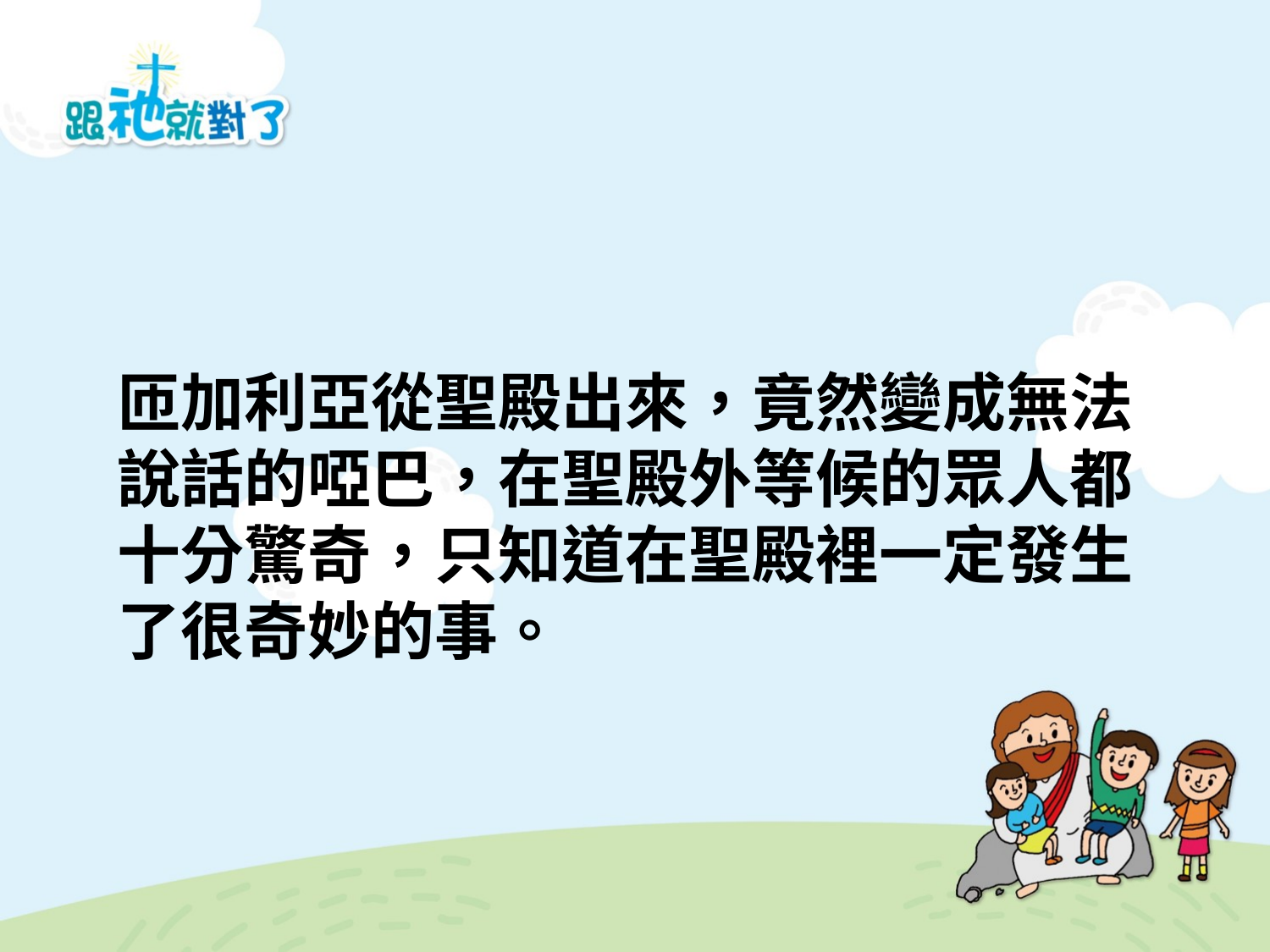

匝加利亞從聖殿出來，竟然變成無法說話的啞巴，在聖殿外等候的眾人都十分驚奇，只知道在聖殿裡一定發生了很奇妙的事。